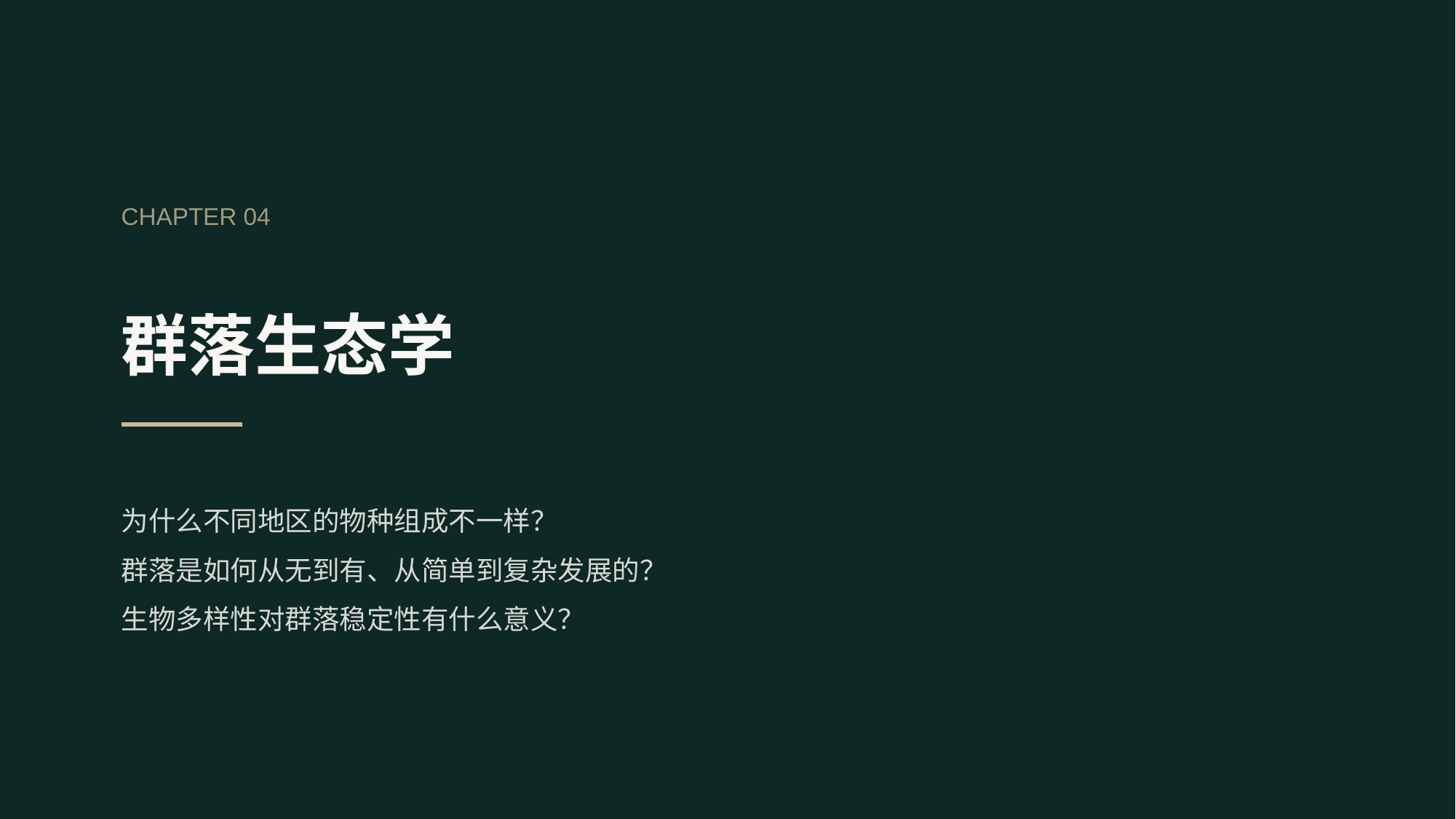

CHAPTER 04
群落生态学
为什么不同地区的物种组成不一样？
群落是如何从无到有、从简单到复杂发展的？
生物多样性对群落稳定性有什么意义？